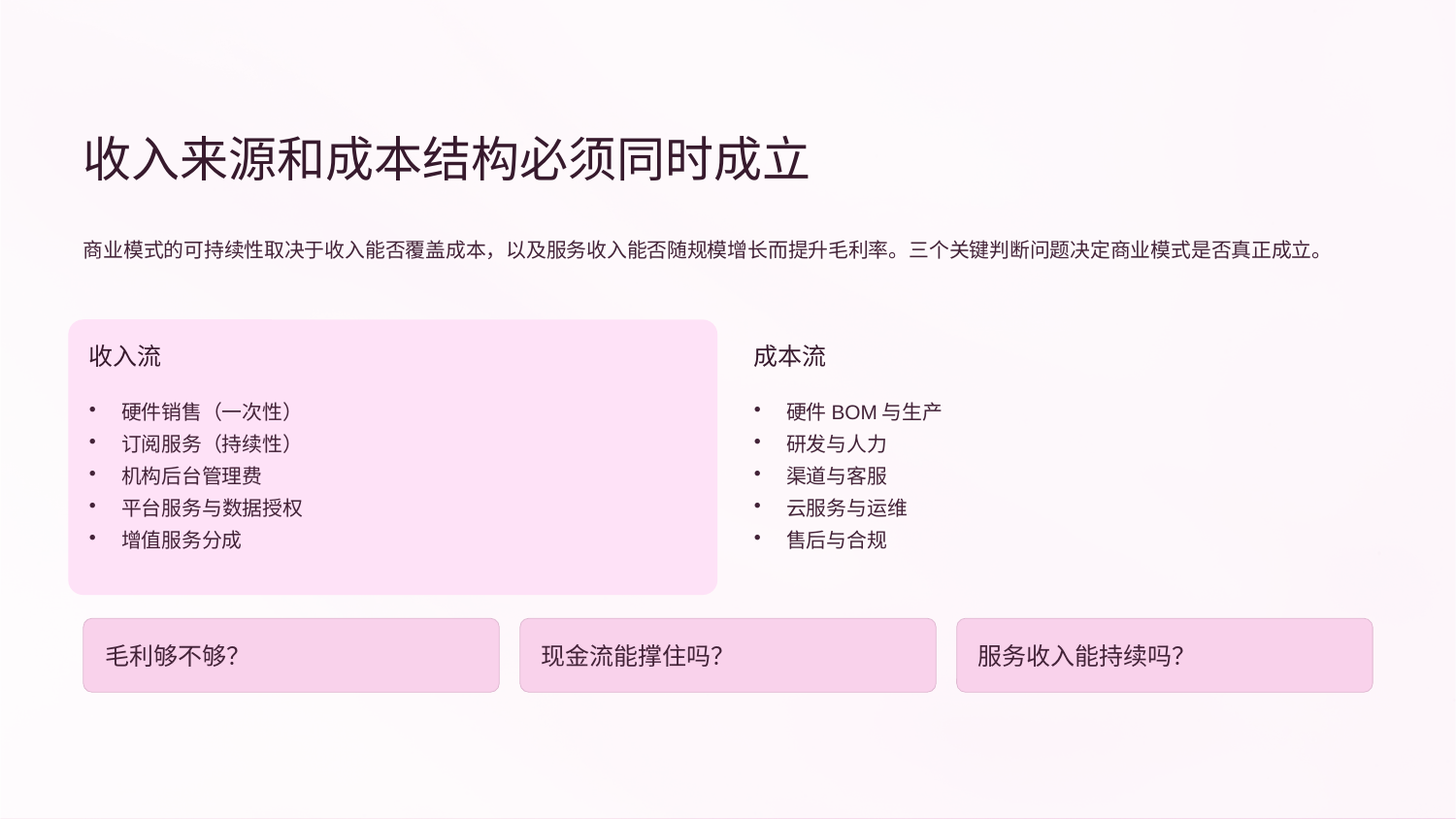

收入来源和成本结构必须同时成立
商业模式的可持续性取决于收入能否覆盖成本，以及服务收入能否随规模增长而提升毛利率。三个关键判断问题决定商业模式是否真正成立。

收入流
成本流
硬件销售（一次性）
订阅服务（持续性）
机构后台管理费
平台服务与数据授权
增值服务分成
硬件BOM与生产
研发与人力
渠道与客服
云服务与运维
售后与合规

毛利够不够？
现金流能撑住吗？
服务收入能持续吗？